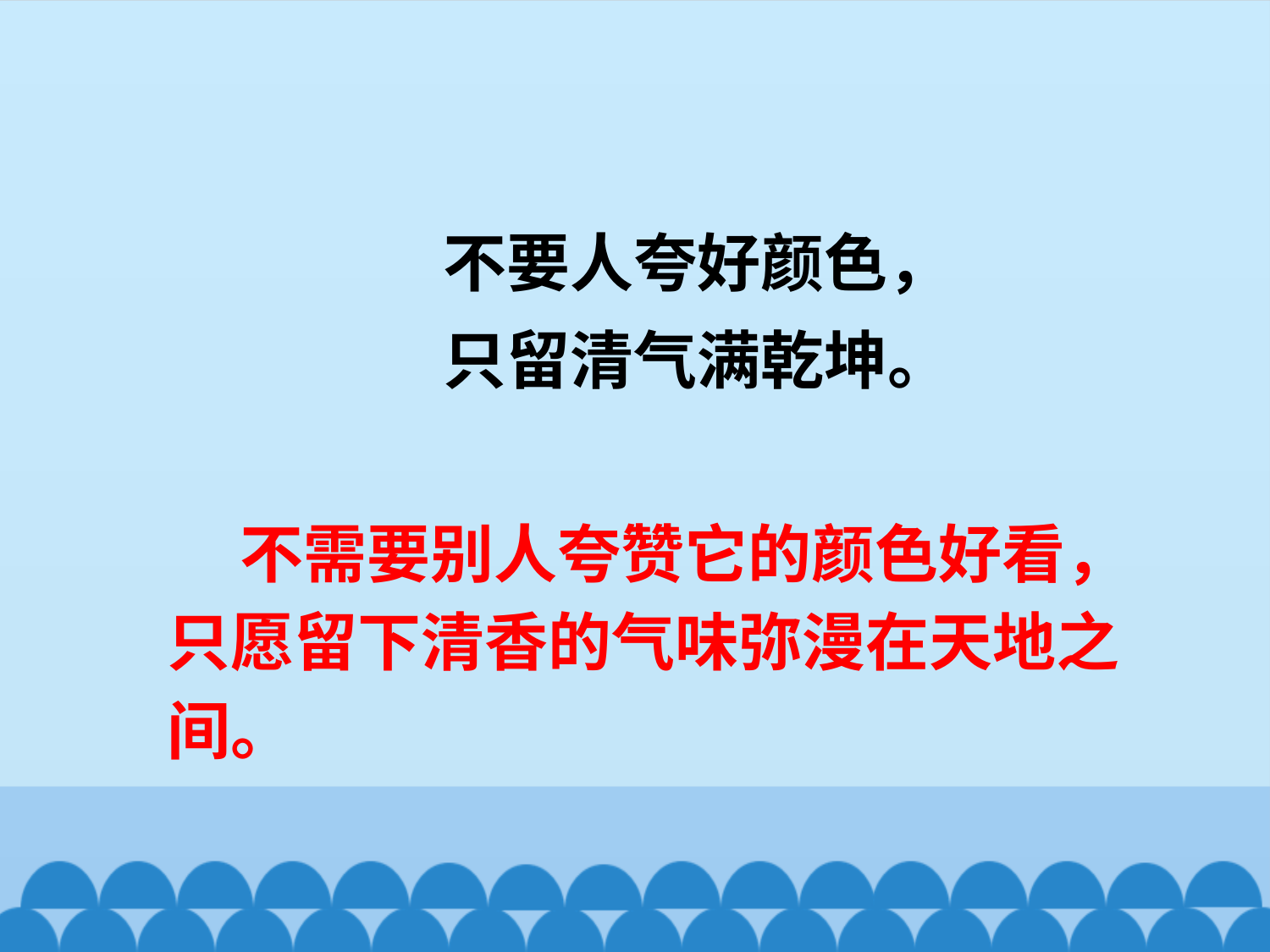

不要人夸好颜色，
只留清气满乾坤。
    不需要别人夸赞它的颜色好看，只愿留下清香的气味弥漫在天地之间。